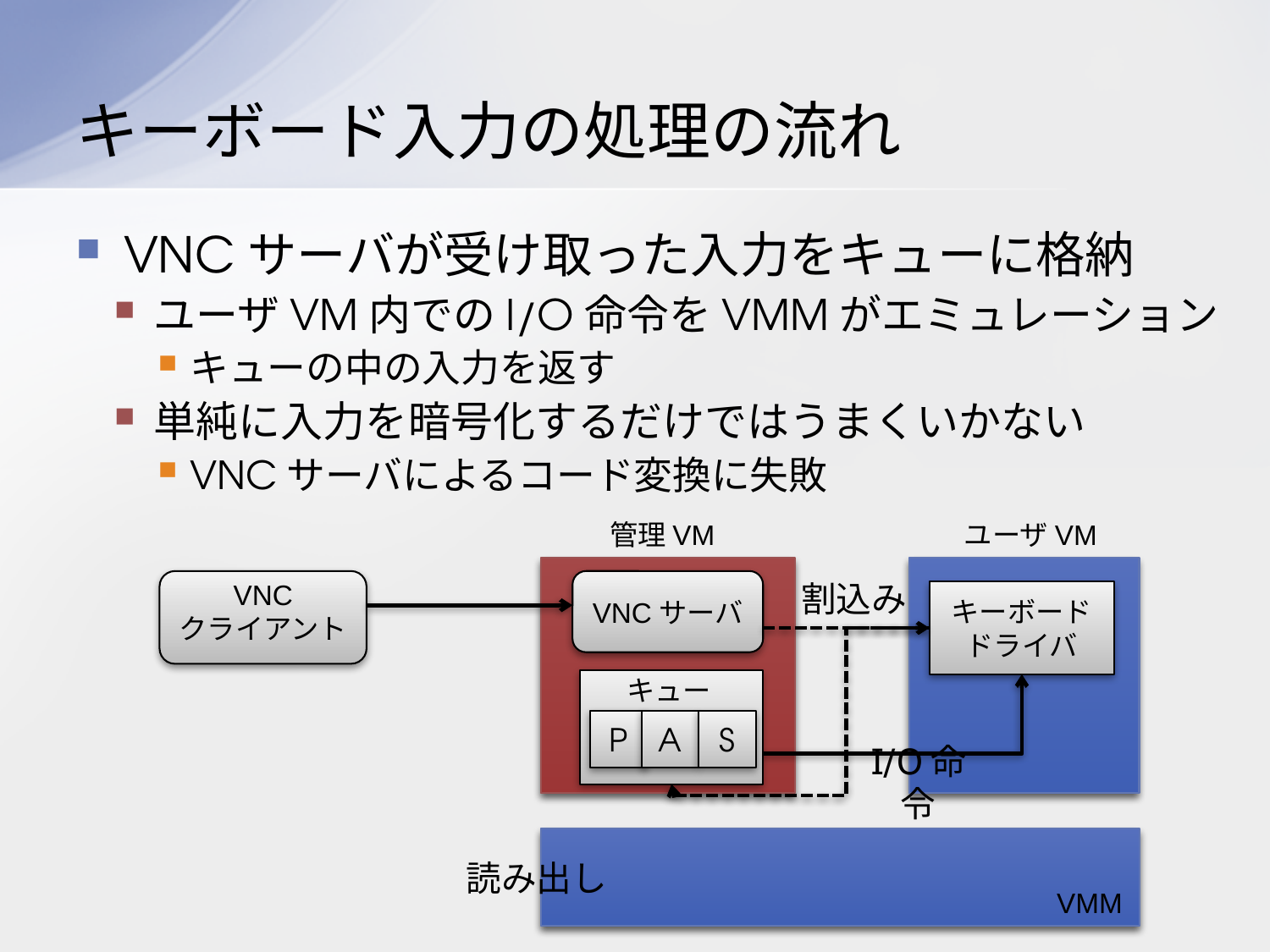

# キーボード入力の処理の流れ
VNCサーバが受け取った入力をキューに格納
ユーザVM内でのI/O命令をVMMがエミュレーション
キューの中の入力を返す
単純に入力を暗号化するだけではうまくいかない
VNCサーバによるコード変換に失敗
管理VM

VNCサーバ
 ユーザVM

VNC
クライアント
割込み
キーボード
ドライバ
キュー

P
A
S

I/O命令

読み出し
VMM